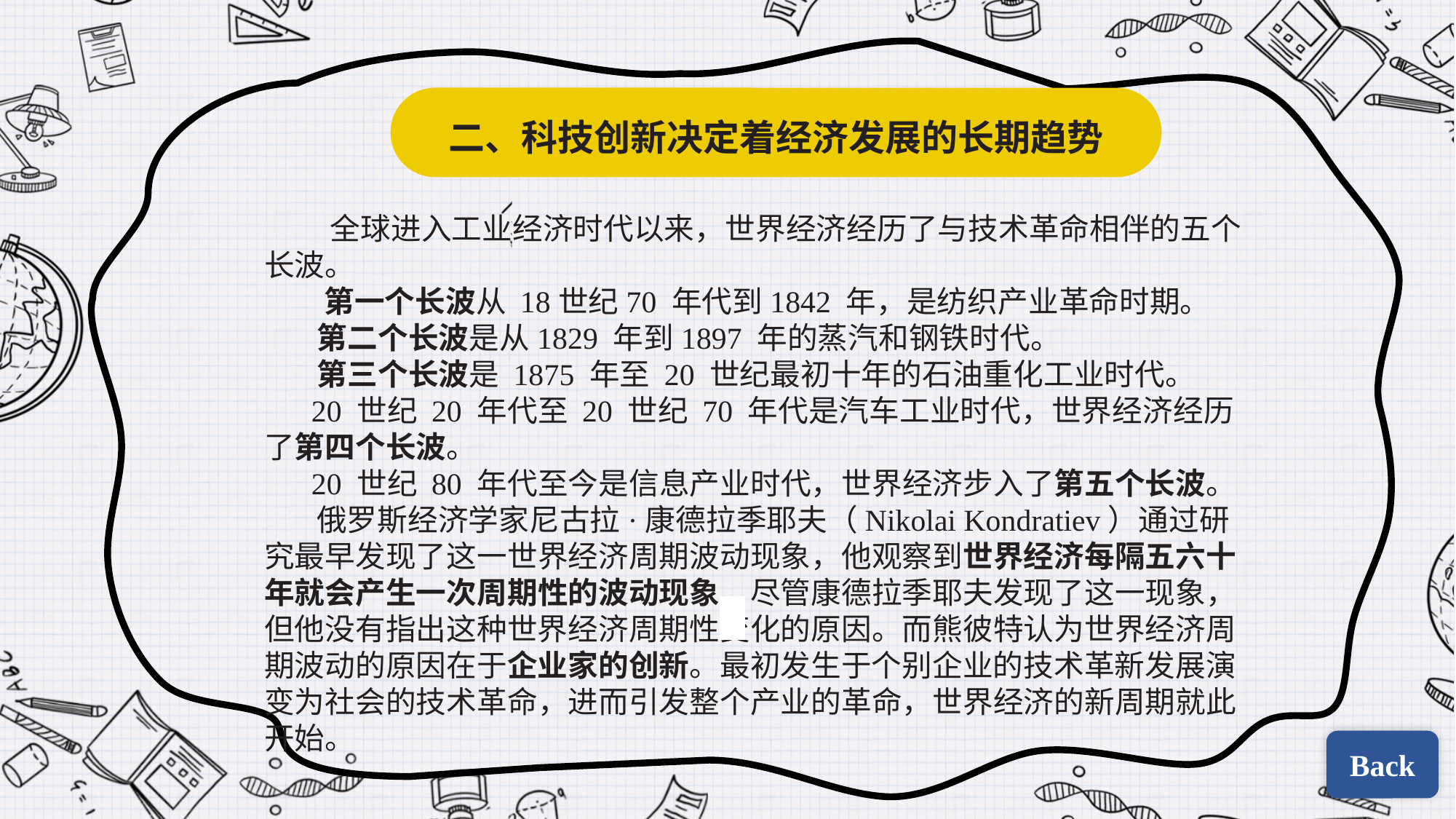

二、科技创新决定着经济发展的长期趋势
    全球进入工业经济时代以来，世界经济经历了与技术革命相伴的五个长波。
   第一个长波从 18世纪70 年代到1842 年，是纺织产业革命时期。
  第二个长波是从1829 年到1897 年的蒸汽和钢铁时代。
  第三个长波是 1875 年至 20 世纪最初十年的石油重化工业时代。
  20 世纪 20 年代至 20 世纪 70 年代是汽车工业时代，世界经济经历了第四个长波。
  20 世纪 80 年代至今是信息产业时代，世界经济步入了第五个长波。
  俄罗斯经济学家尼古拉·康德拉季耶夫（Nikolai Kondratiev）通过研究最早发现了这一世界经济周期波动现象，他观察到世界经济每隔五六十年就会产生一次周期性的波动现象。尽管康德拉季耶夫发现了这一现象，但他没有指出这种世界经济周期性变化的原因。而熊彼特认为世界经济周期波动的原因在于企业家的创新。最初发生于个别企业的技术革新发展演变为社会的技术革命，进而引发整个产业的革命，世界经济的新周期就此开始。
|  |  |
| --- | --- |
|  |  |

Back